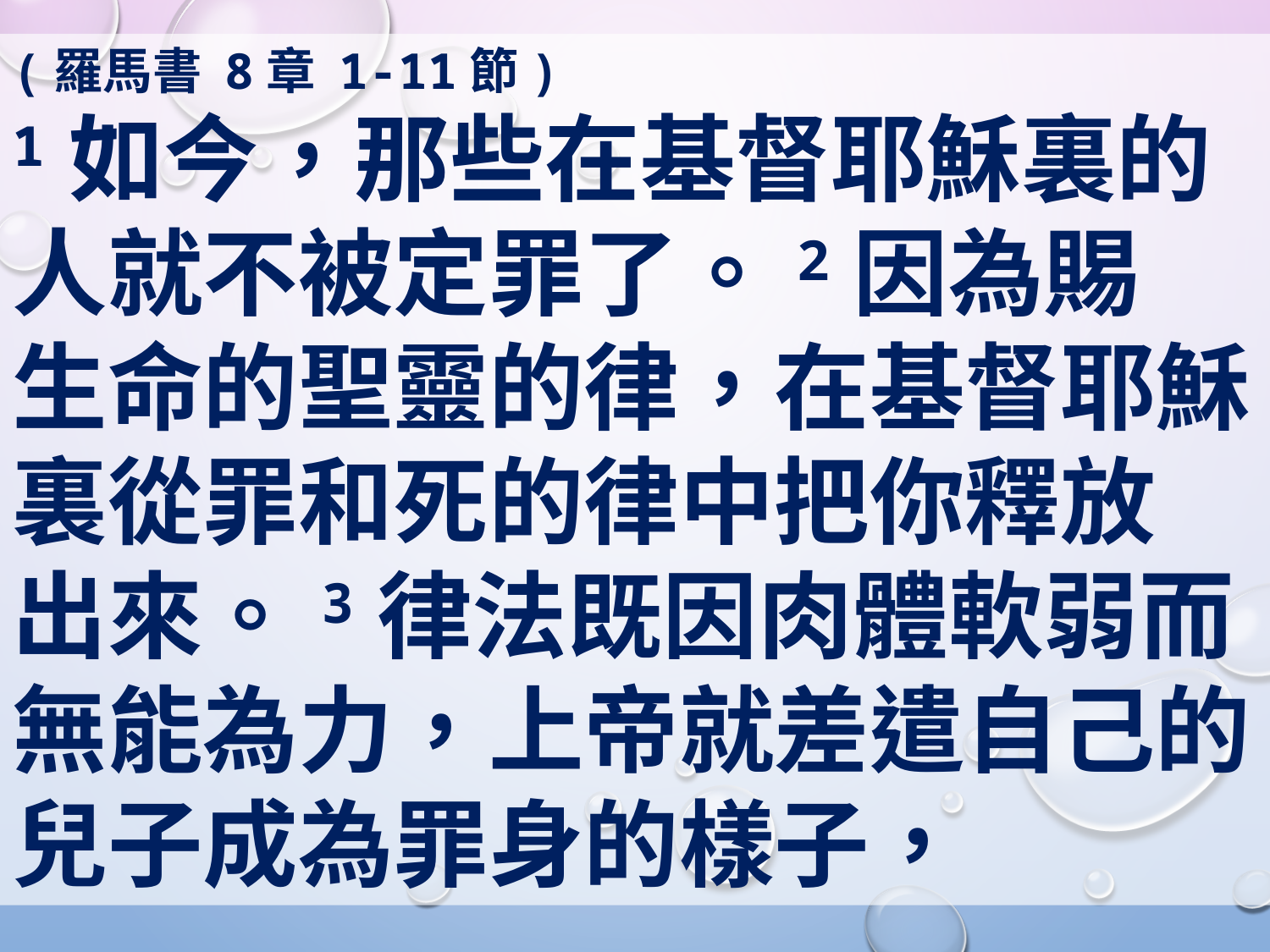

(羅馬書 8章 1-11節)
1如今，那些在基督耶穌裏的人就不被定罪了。2因為賜  生命的聖靈的律，在基督耶穌裏從罪和死的律中把你釋放 出來。3律法既因肉體軟弱而無能為力，上帝就差遣自己的兒子成為罪身的樣子，